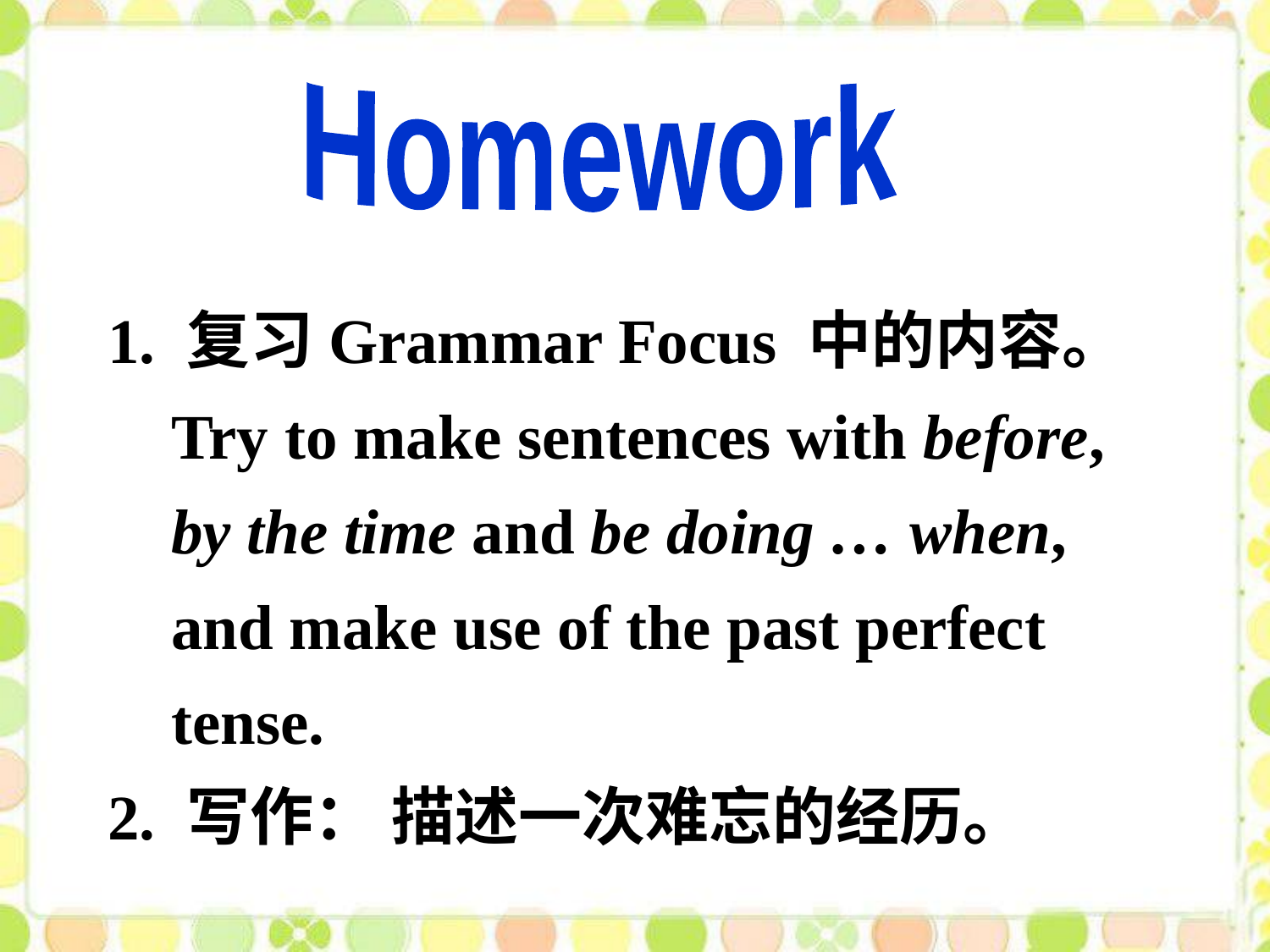

Homework
1. 复习Grammar Focus 中的内容。
    Try to make sentences with before,
    by the time and be doing … when,
    and make use of the past perfect
    tense.
2. 写作： 描述一次难忘的经历。